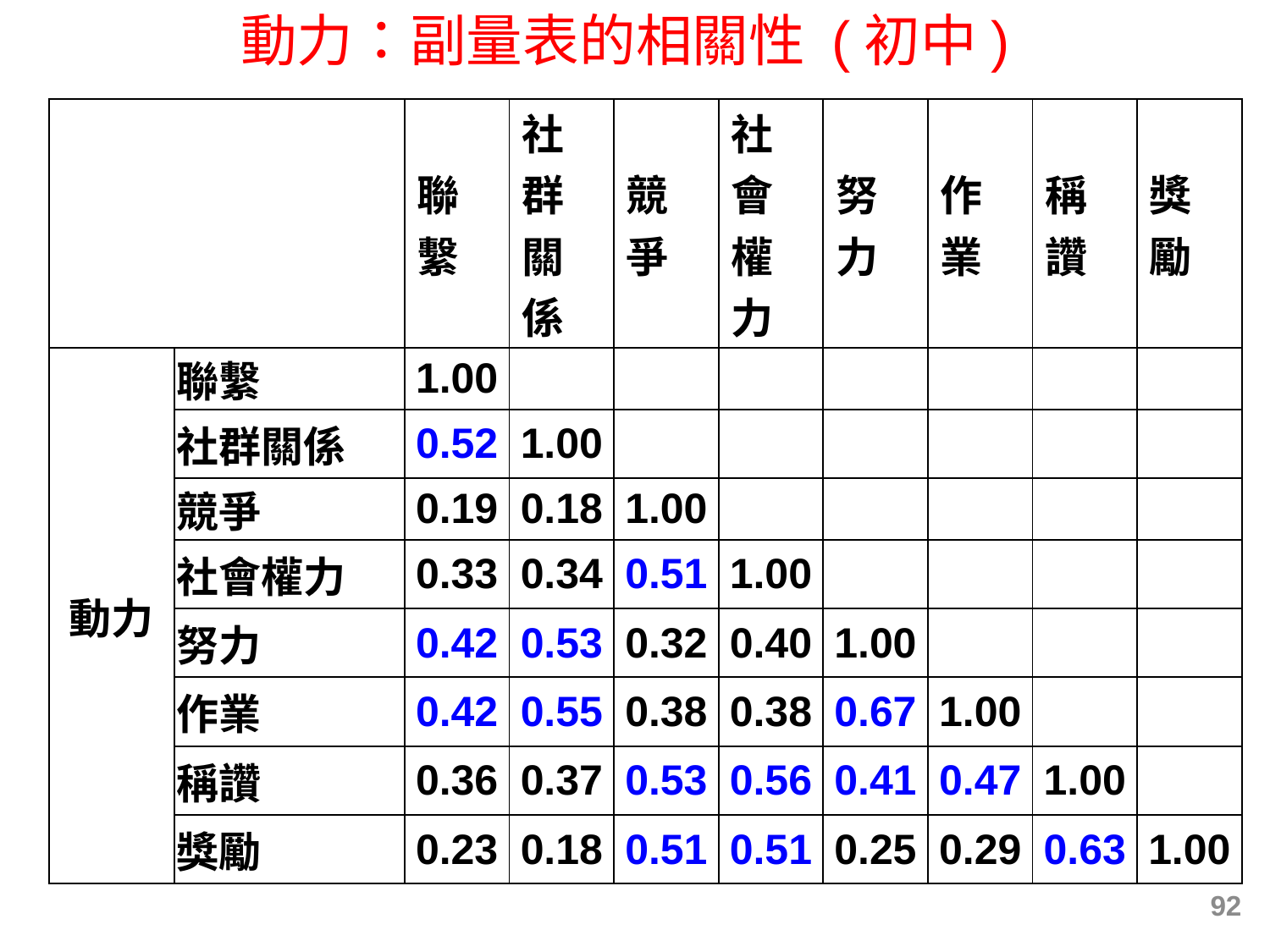

動力：副量表的相關性 (初中)
|  |  | 聯繫 | 社群關係 | 競爭 | 社會權力 | 努力 | 作業 | 稱讚 | 獎勵 |
| --- | --- | --- | --- | --- | --- | --- | --- | --- | --- |
| 動力 | 聯繫 | 1.00 |  |  |  |  |  |  |  |
|  | 社群關係 | 0.52 | 1.00 |  |  |  |  |  |  |
|  | 競爭 | 0.19 | 0.18 | 1.00 |  |  |  |  |  |
|  | 社會權力 | 0.33 | 0.34 | 0.51 | 1.00 |  |  |  |  |
|  | 努力 | 0.42 | 0.53 | 0.32 | 0.40 | 1.00 |  |  |  |
|  | 作業 | 0.42 | 0.55 | 0.38 | 0.38 | 0.67 | 1.00 |  |  |
|  | 稱讚 | 0.36 | 0.37 | 0.53 | 0.56 | 0.41 | 0.47 | 1.00 |  |
|  | 獎勵 | 0.23 | 0.18 | 0.51 | 0.51 | 0.25 | 0.29 | 0.63 | 1.00 |
92